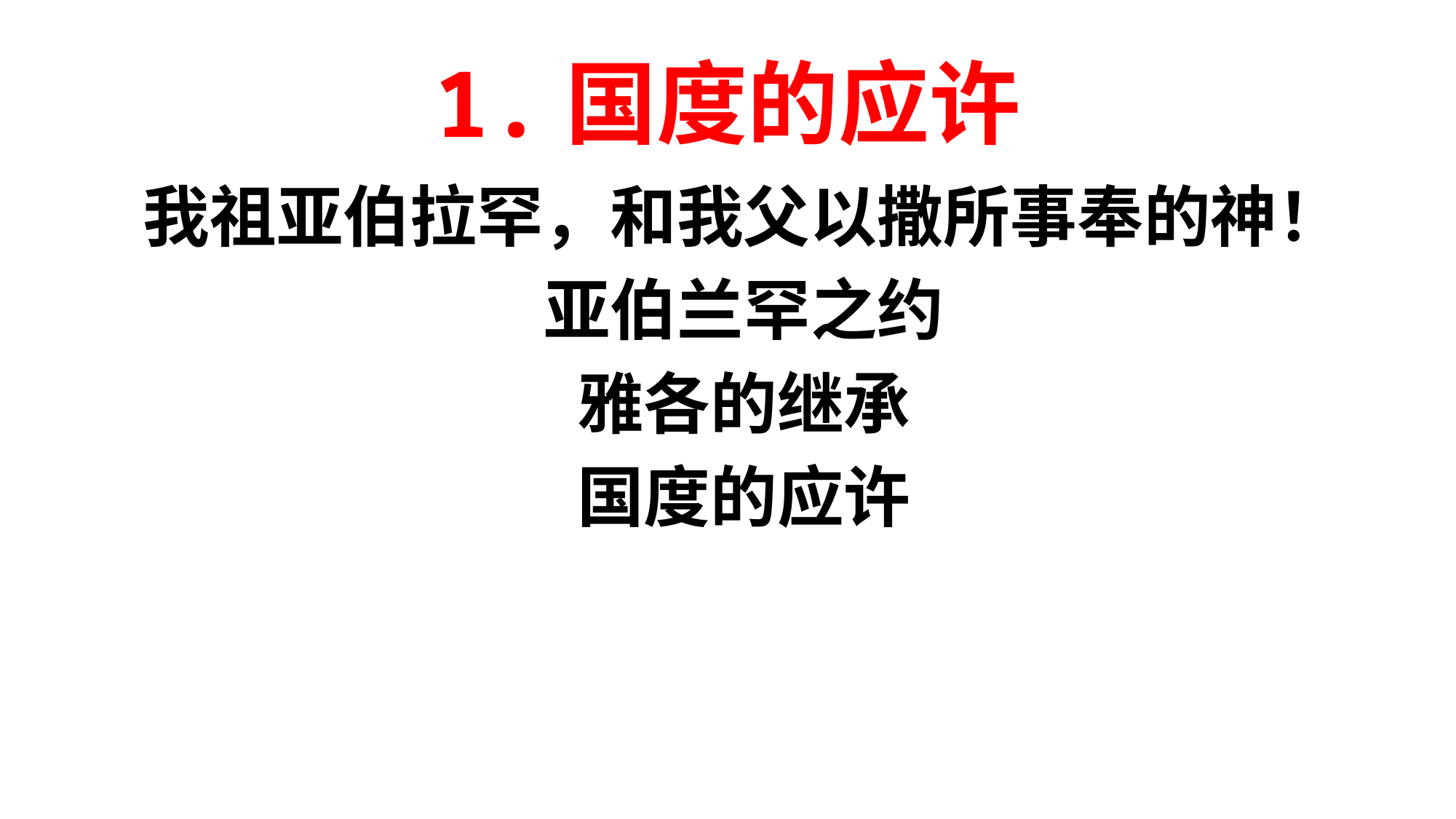

# 1.国度的应许
我祖亚伯拉罕，和我父以撒所事奉的神！
亚伯兰罕之约
雅各的继承
国度的应许